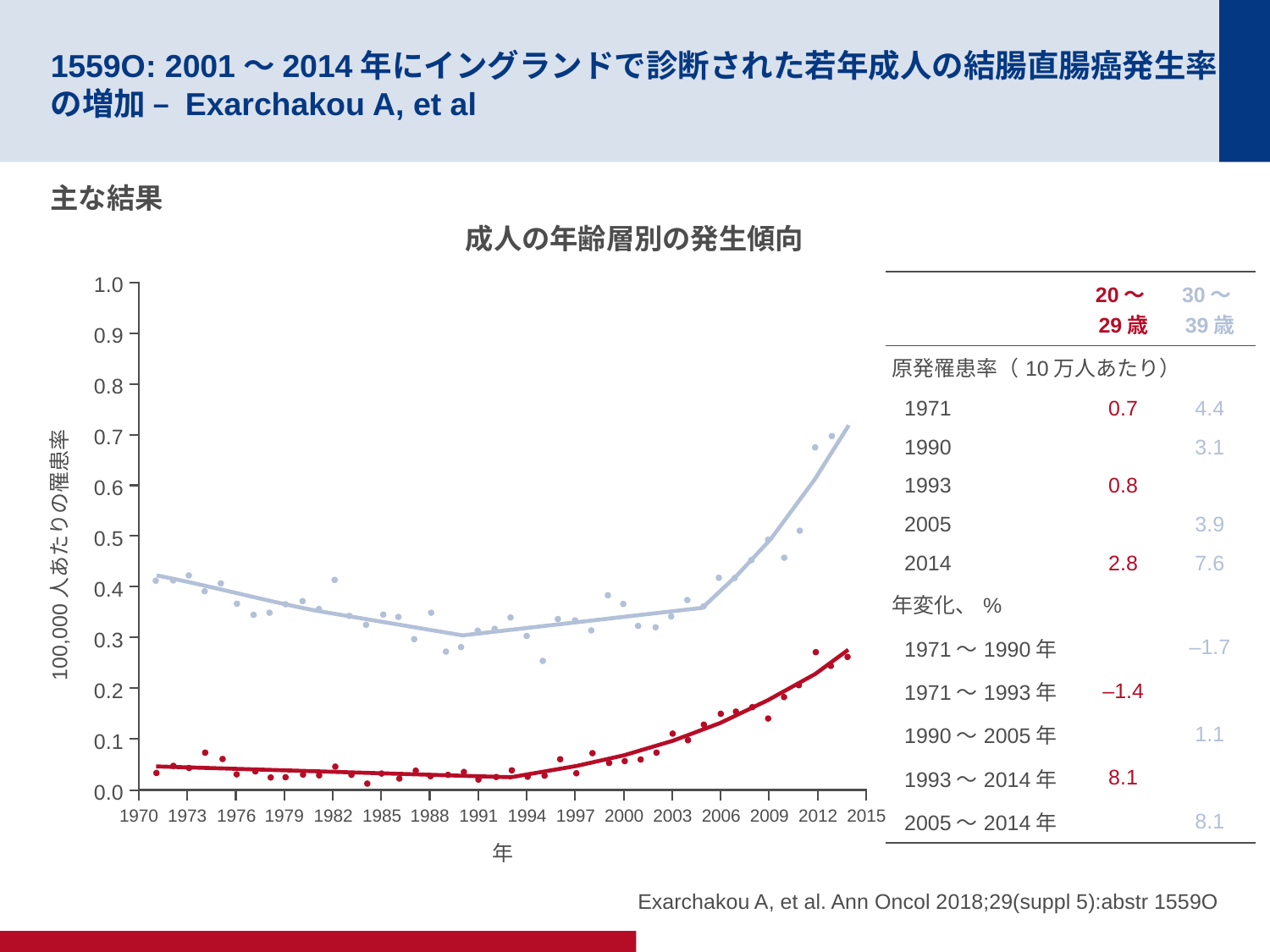

# 1559O: 2001～2014年にイングランドで診断された若年成人の結腸直腸癌発生率の増加 – Exarchakou A, et al
主な結果

成人の年齢層別の発生傾向
1.0

0.9
0.8
0.7

0.6
0.5
100,000人あたりの罹患率
0.4
0.3

0.2

0.1

0.0

1970
1973
1976
1979
1982
1985
1988
1991
1994
1997
2000
2003
2006
2009
2012
2015
年
|  | 20～29歳 | 30～39歳 |
| --- | --- | --- |
| 原発罹患率（10万人あたり） |  |  |
| 1971 | 0.7 | 4.4 |
| 1990 |  | 3.1 |
| 1993 | 0.8 |  |
| 2005 |  | 3.9 |
| 2014 | 2.8 | 7.6 |
| 年変化、% |  |  |
| 1971～1990年 |  | –1.7 |
| 1971～1993年 | –1.4 |  |
| 1990～2005年 |  | 1.1 |
| 1993～2014年 | 8.1 |  |
| 2005～2014年 |  | 8.1 |
Exarchakou A, et al. Ann Oncol 2018;29(suppl 5):abstr 1559O